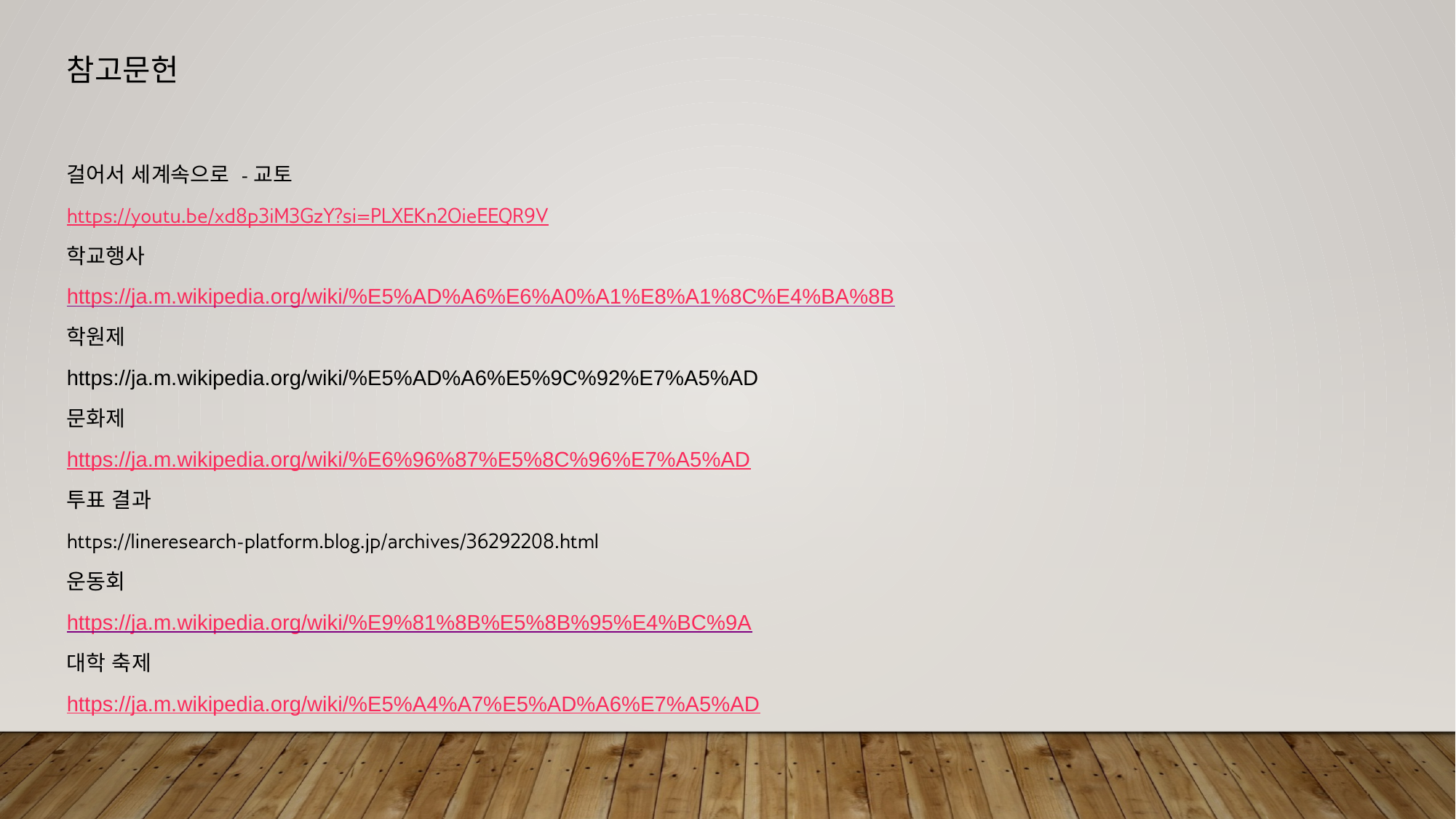

참고문헌

걸어서 세계속으로 -교토
https://youtu.be/xd8p3iM3GzY?si=PLXEKn2OieEEQR9V
학교행사
https://ja.m.wikipedia.org/wiki/%E5%AD%A6%E6%A0%A1%E8%A1%8C%E4%BA%8B
학원제
https://ja.m.wikipedia.org/wiki/%E5%AD%A6%E5%9C%92%E7%A5%AD
문화제
https://ja.m.wikipedia.org/wiki/%E6%96%87%E5%8C%96%E7%A5%AD
투표 결과
https://lineresearch-platform.blog.jp/archives/36292208.html
운동회
https://ja.m.wikipedia.org/wiki/%E9%81%8B%E5%8B%95%E4%BC%9A
대학 축제
https://ja.m.wikipedia.org/wiki/%E5%A4%A7%E5%AD%A6%E7%A5%AD